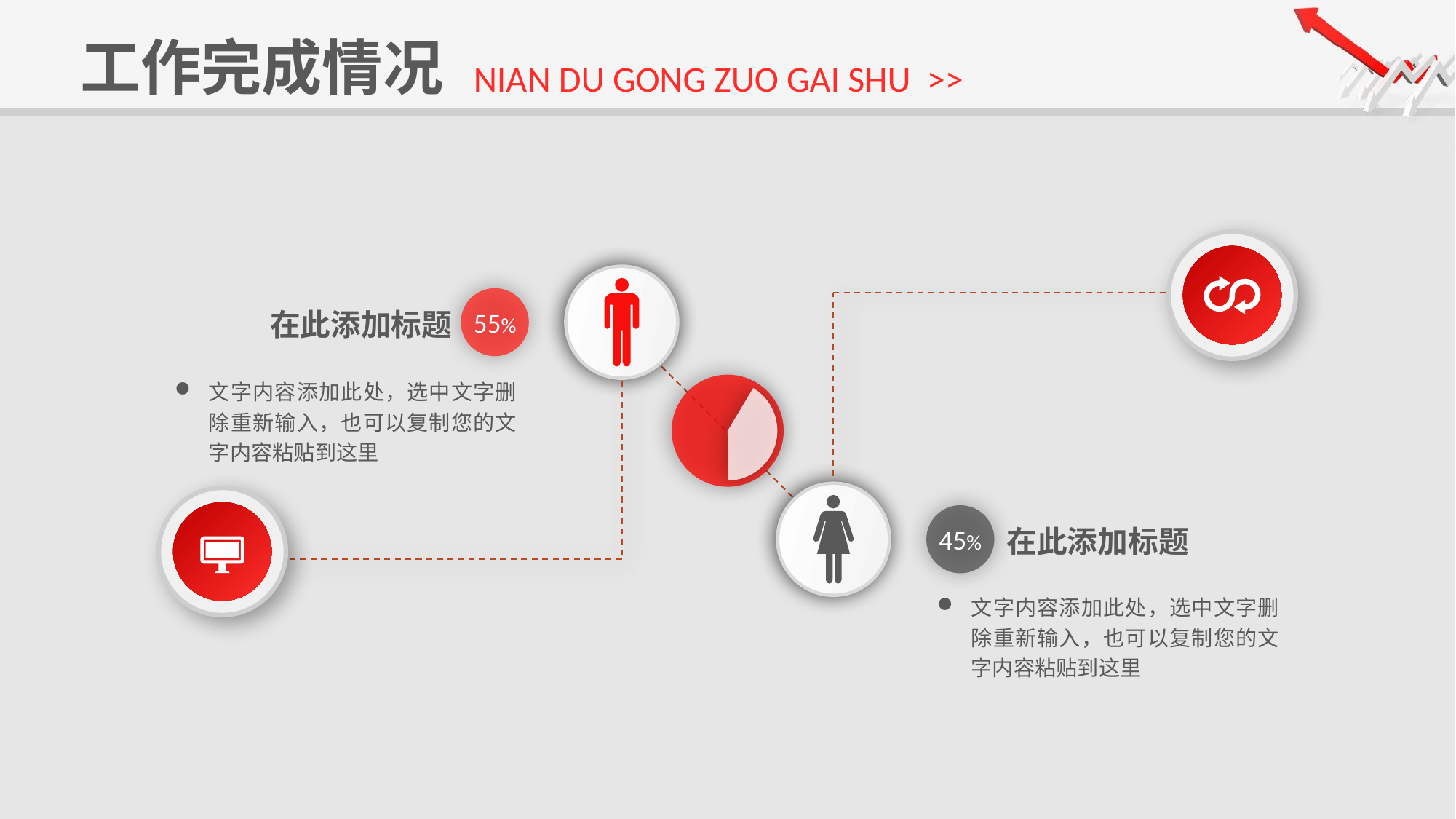

工作完成情况
NIAN DU GONG ZUO GAI SHU  >>

55%
在此添加标题
文字内容添加此处，选中文字删除重新输入，也可以复制您的文字内容粘贴到这里

45%
在此添加标题

文字内容添加此处，选中文字删除重新输入，也可以复制您的文字内容粘贴到这里